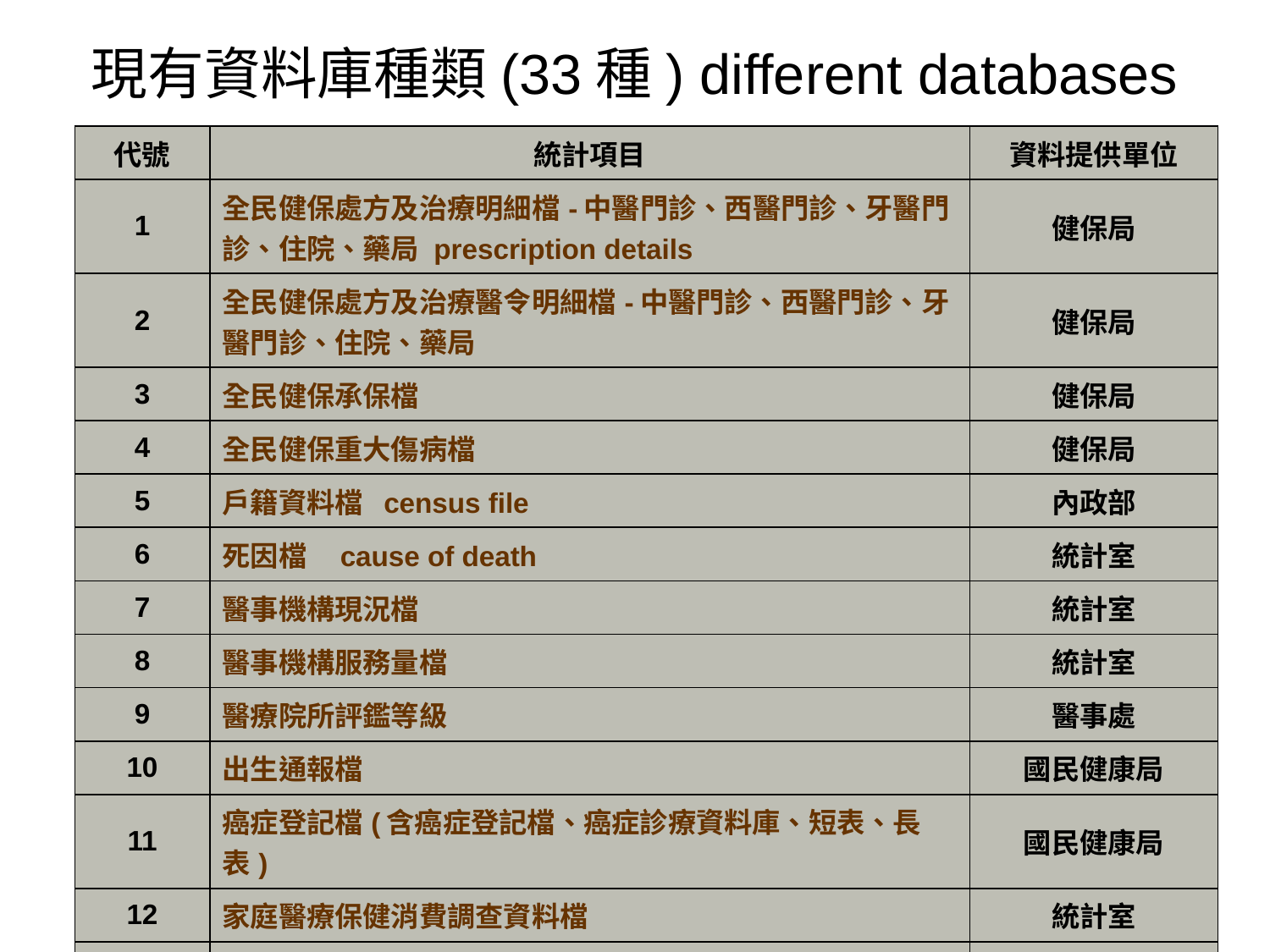

現有資料庫種類(33種) different databases
| 代號 | 統計項目 | 資料提供單位 |
| --- | --- | --- |
| 1 | 全民健保處方及治療明細檔-中醫門診、西醫門診、牙醫門診、住院、藥局 prescription details | 健保局 |
| 2 | 全民健保處方及治療醫令明細檔-中醫門診、西醫門診、牙醫門診、住院、藥局 | 健保局 |
| 3 | 全民健保承保檔 | 健保局 |
| 4 | 全民健保重大傷病檔 | 健保局 |
| 5 | 戶籍資料檔 census file | 內政部 |
| 6 | 死因檔 cause of death | 統計室 |
| 7 | 醫事機構現況檔 | 統計室 |
| 8 | 醫事機構服務量檔 | 統計室 |
| 9 | 醫療院所評鑑等級 | 醫事處 |
| 10 | 出生通報檔 | 國民健康局 |
| 11 | 癌症登記檔(含癌症登記檔、癌症診療資料庫、短表、長表) | 國民健康局 |
| 12 | 家庭醫療保健消費調查資料檔 | 統計室 |
| 13 | 醫事機構基本檔 medical institutes | 健保局 |
| 14 | 原住民檔(區分出生、死亡、戶籍) | 原住民委員會 |